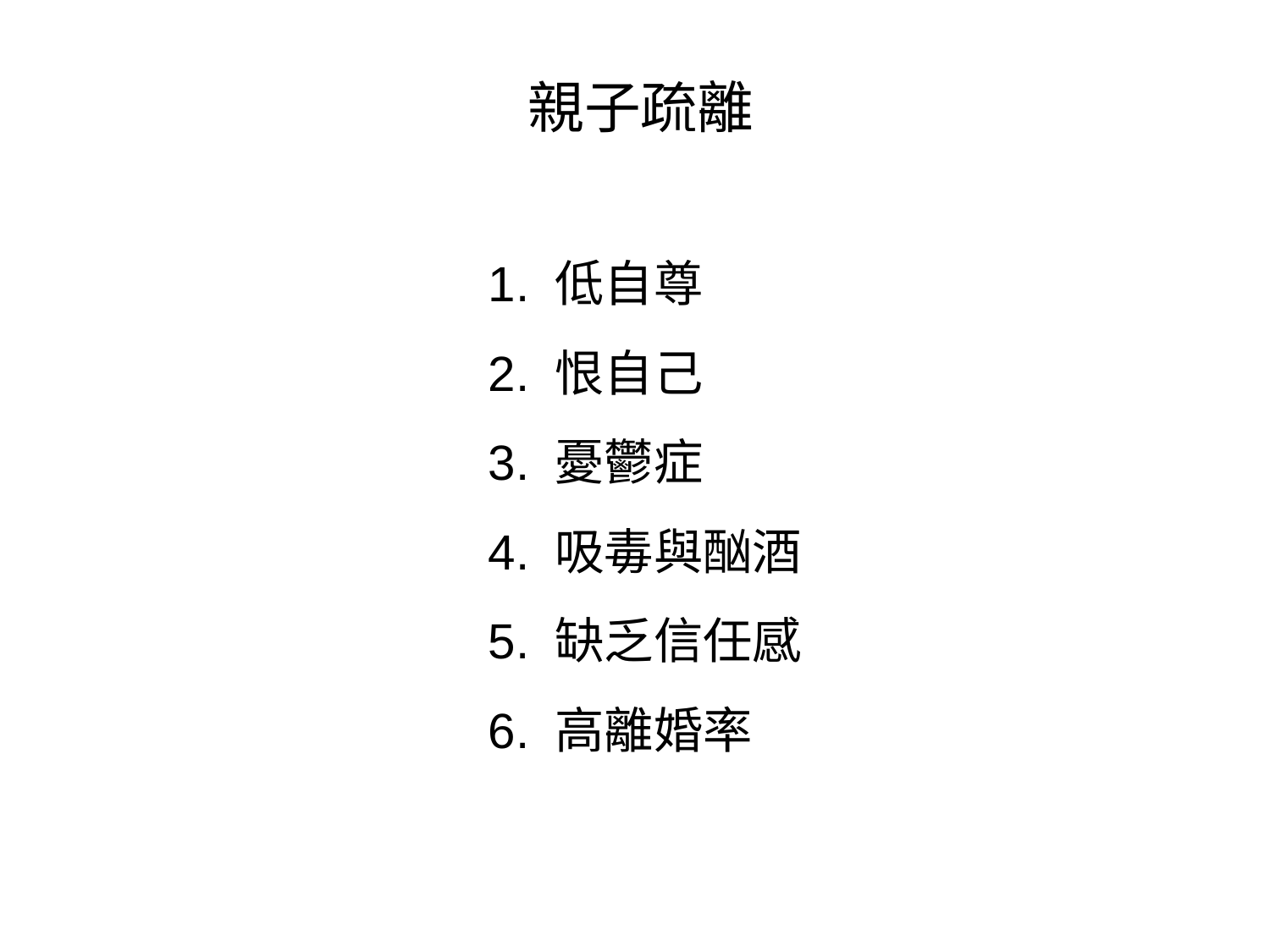

# 親子疏離
1. 低自尊
2. 恨自己
3. 憂鬱症
4. 吸毒與酗酒
5. 缺乏信任感
6. 高離婚率